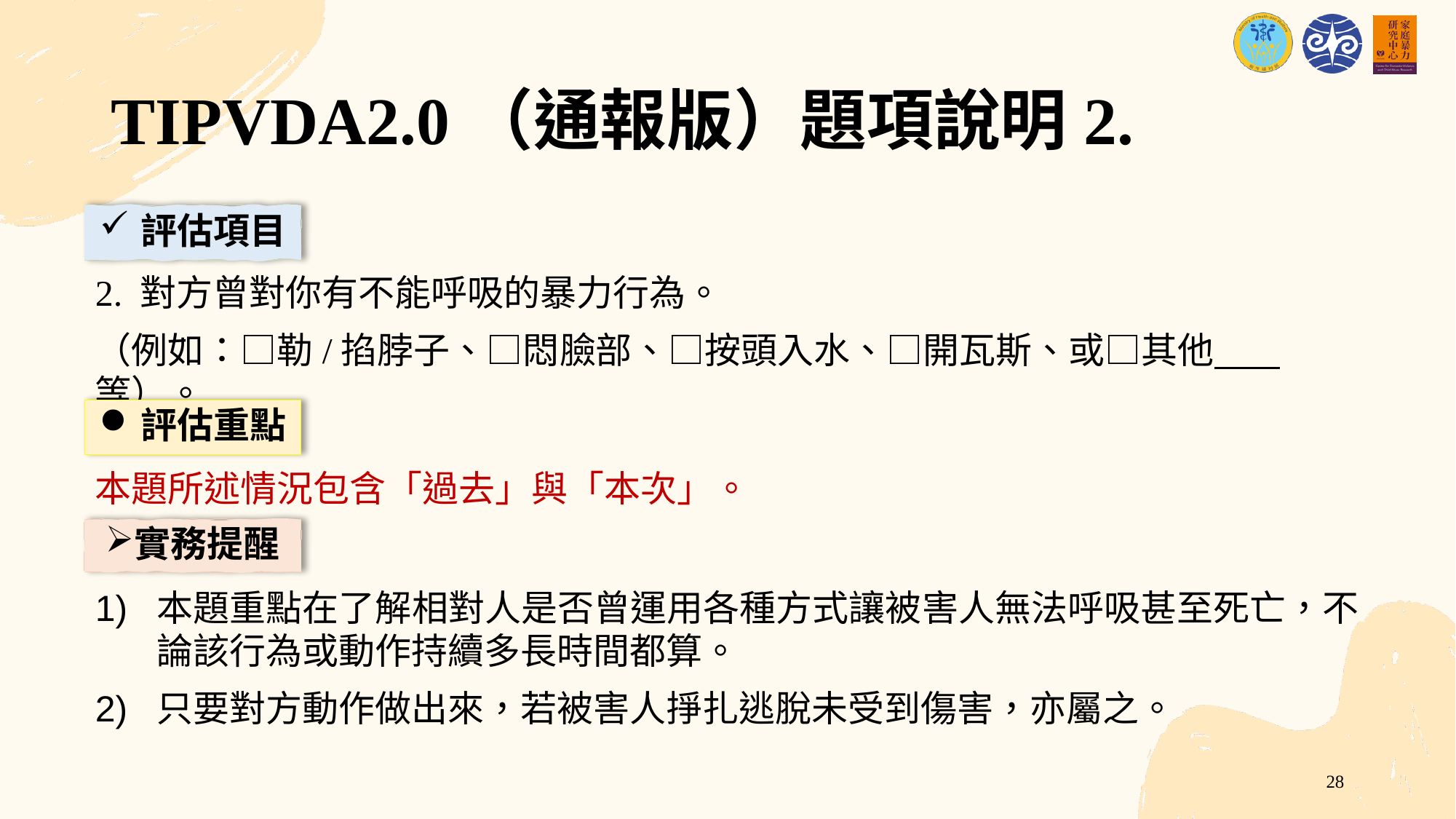

# TIPVDA2.0（通報版）題項說明2.
評估項目
2. 對方曾對你有不能呼吸的暴力行為。
（例如：□勒/掐脖子、□悶臉部、□按頭入水、□開瓦斯、或□其他         等）。
評估重點
本題所述情況包含「過去」與「本次」。
實務提醒
本題重點在了解相對人是否曾運用各種方式讓被害人無法呼吸甚至死亡，不論該行為或動作持續多長時間都算。
只要對方動作做出來，若被害人掙扎逃脫未受到傷害，亦屬之。
28